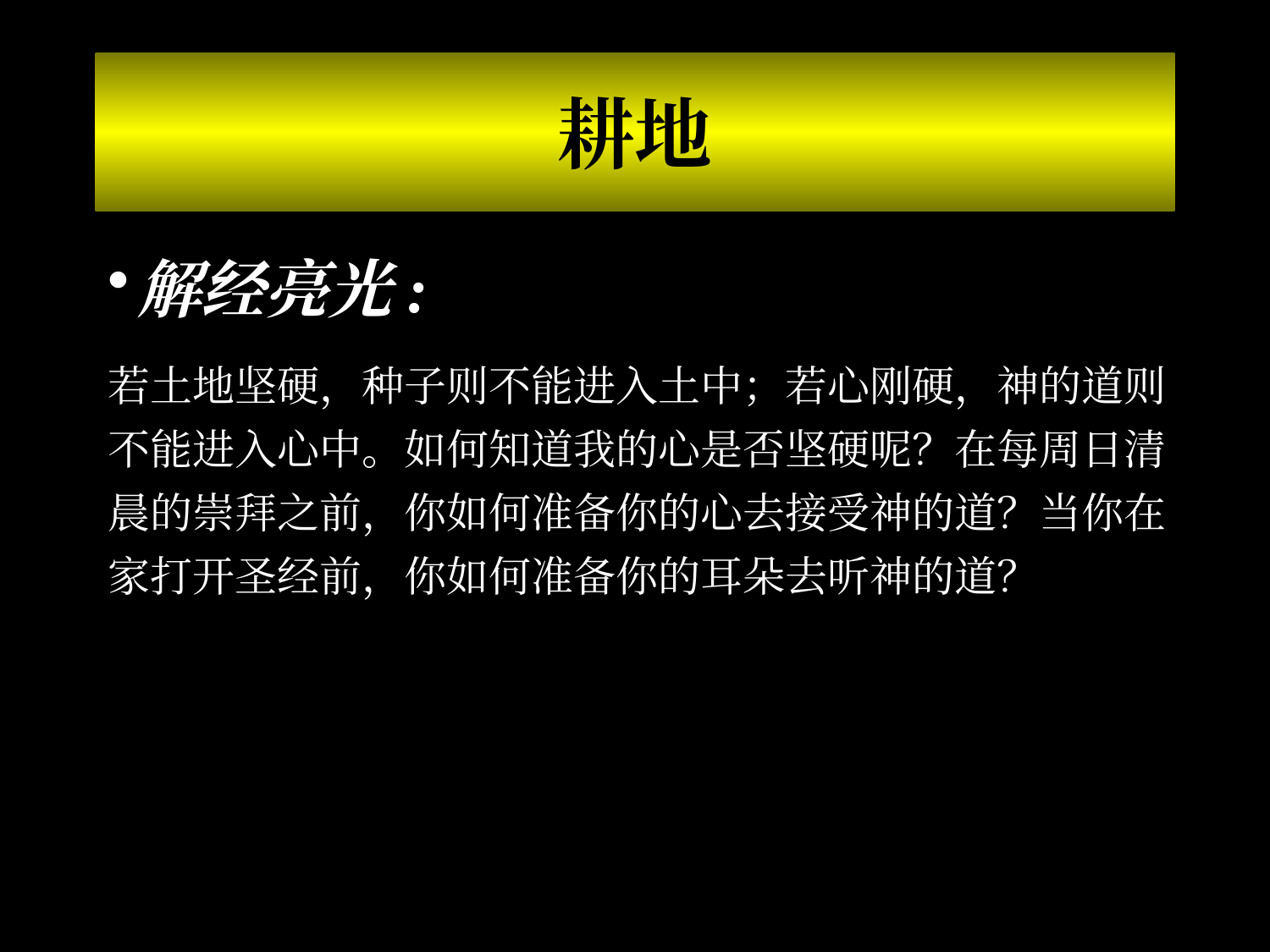

# 耕地
解经亮光:
若土地坚硬，种子则不能进入土中；若心刚硬，神的道则不能进入心中。如何知道我的心是否坚硬呢？在每周日清晨的崇拜之前，你如何准备你的心去接受神的道？当你在家打开圣经前，你如何准备你的耳朵去听神的道？